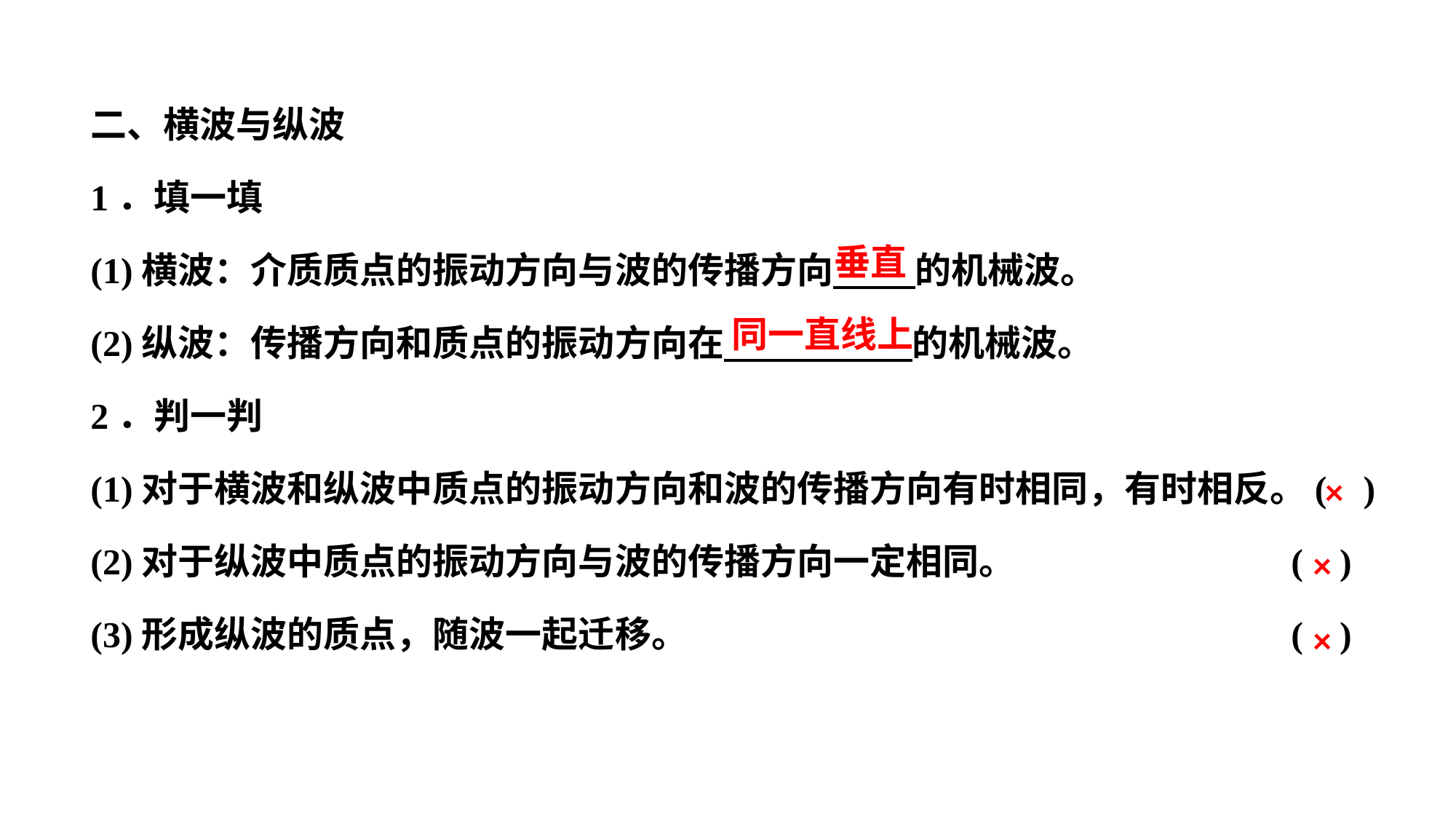

二、横波与纵波
1．填一填
(1)横波：介质质点的振动方向与波的传播方向          的机械波。
(2)纵波：传播方向和质点的振动方向在                       的机械波。
2．判一判
(1)对于横波和纵波中质点的振动方向和波的传播方向有时相同，有时相反。(    )
(2)对于纵波中质点的振动方向与波的传播方向一定相同。			(    )
(3)形成纵波的质点，随波一起迁移。						(    )
垂直
同一直线上
×
×
×